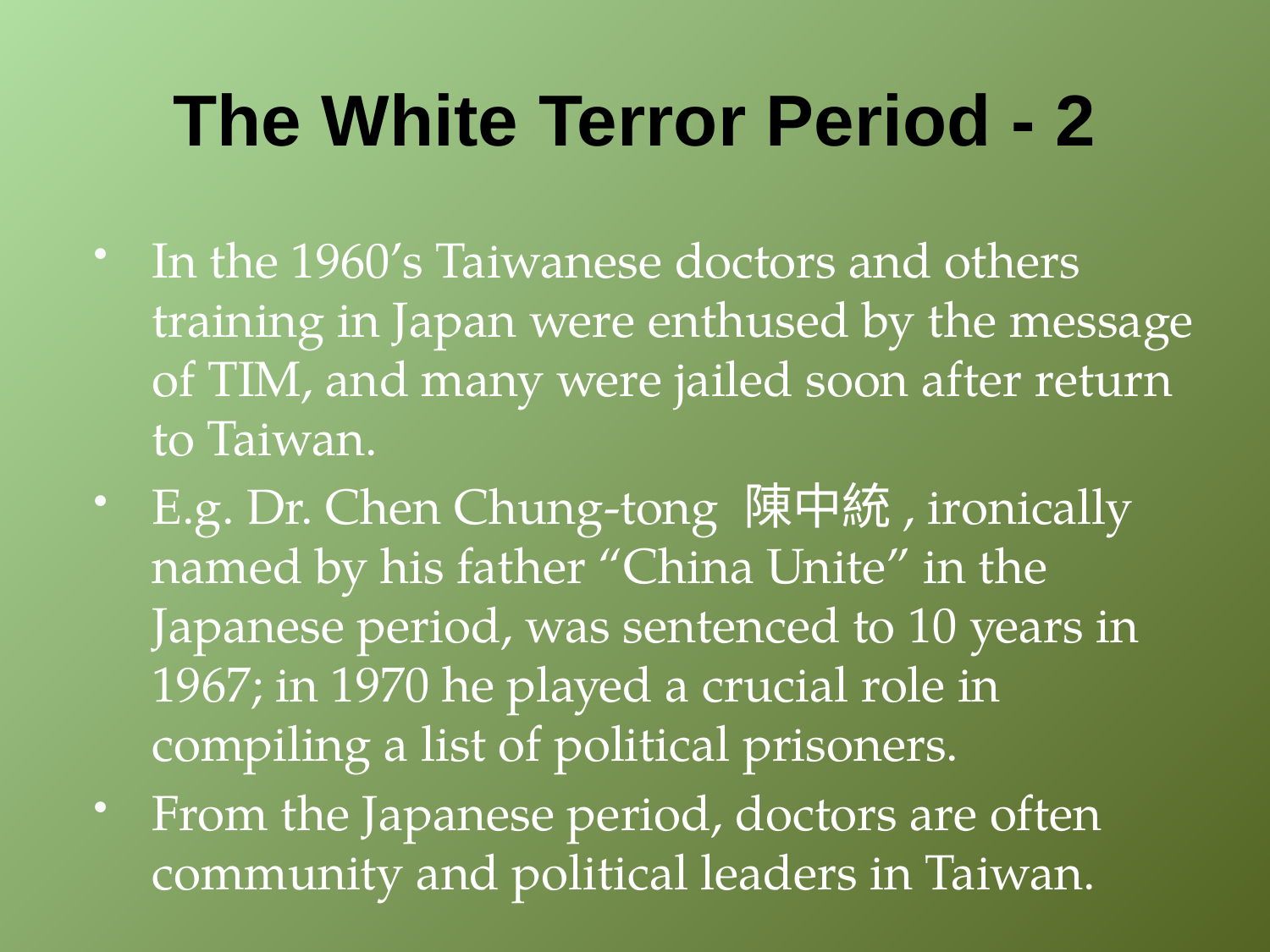

# The White Terror Period - 2
In the 1960’s Taiwanese doctors and others training in Japan were enthused by the message of TIM, and many were jailed soon after return to Taiwan.
E.g. Dr. Chen Chung-tong 陳中統, ironically named by his father “China Unite” in the Japanese period, was sentenced to 10 years in 1967; in 1970 he played a crucial role in compiling a list of political prisoners.
From the Japanese period, doctors are often community and political leaders in Taiwan.